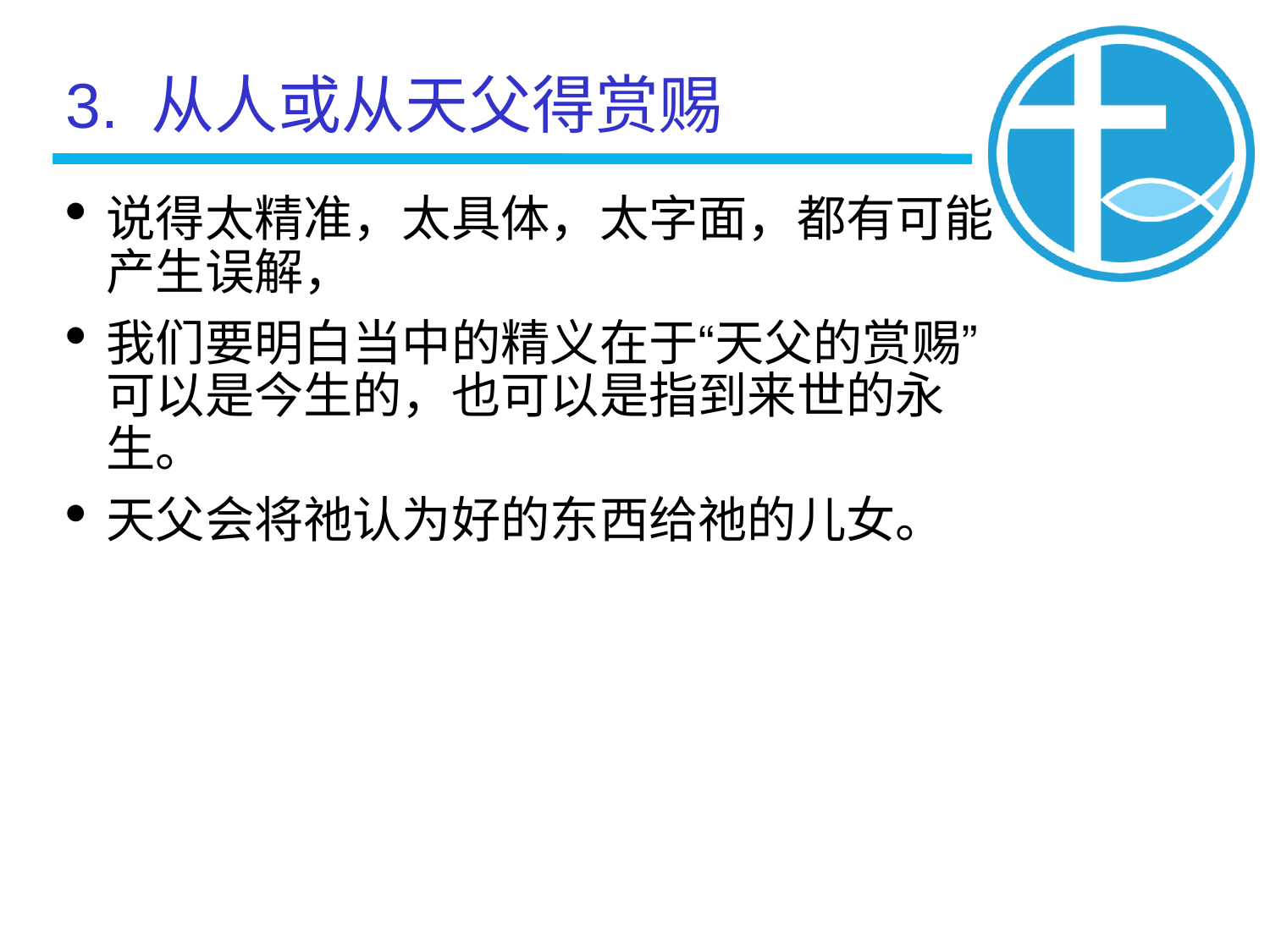

3. 从人或从天父得赏赐
说得太精准，太具体，太字面，都有可能产生误解，
我们要明白当中的精义在于“天父的赏赐”可以是今生的，也可以是指到来世的永生。
天父会将祂认为好的东西给祂的儿女。